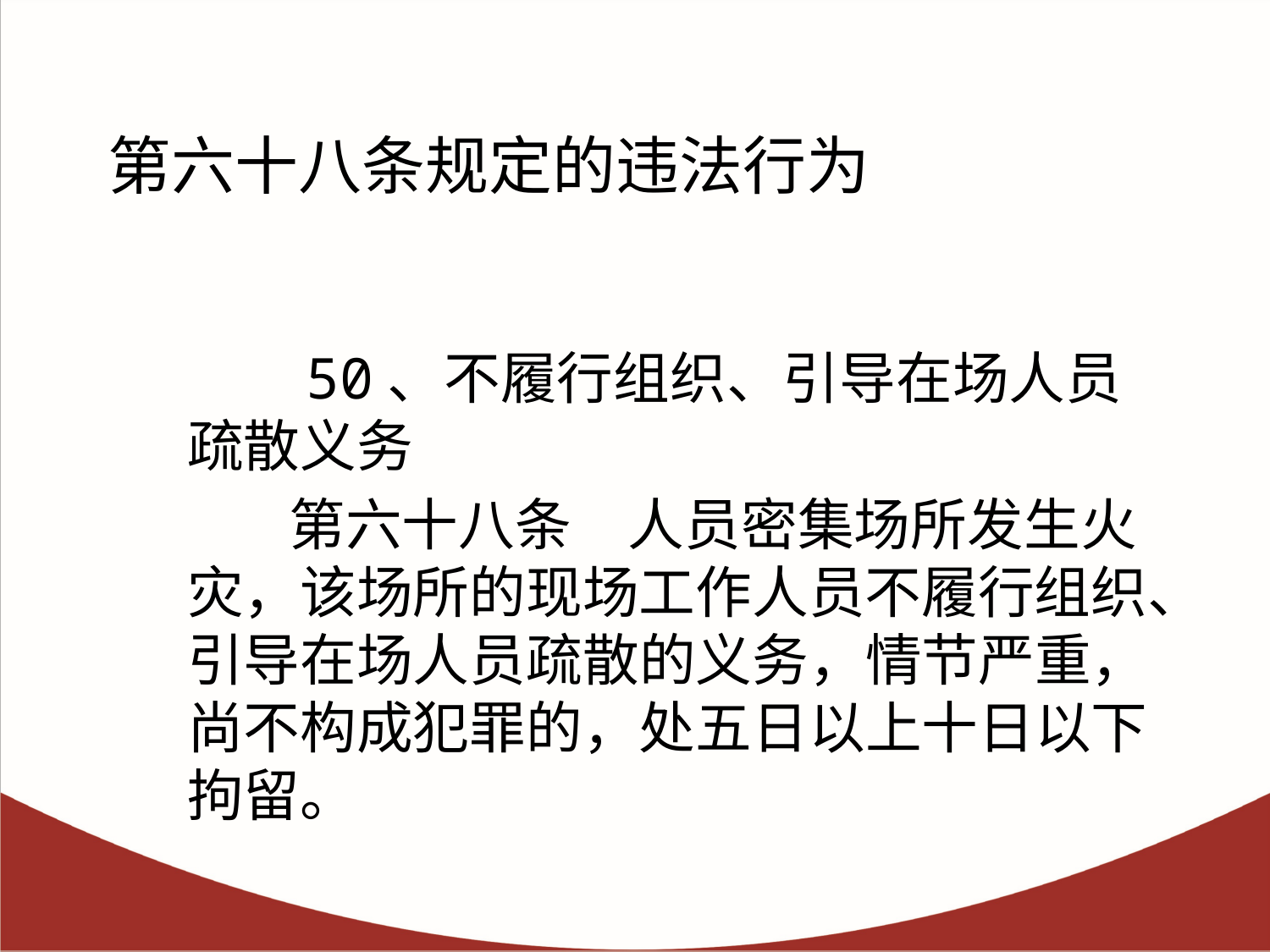

# 第六十八条规定的违法行为
              50、不履行组织、引导在场人员疏散义务
             第六十八条　人员密集场所发生火灾，该场所的现场工作人员不履行组织、引导在场人员疏散的义务，情节严重，尚不构成犯罪的，处五日以上十日以下拘留。